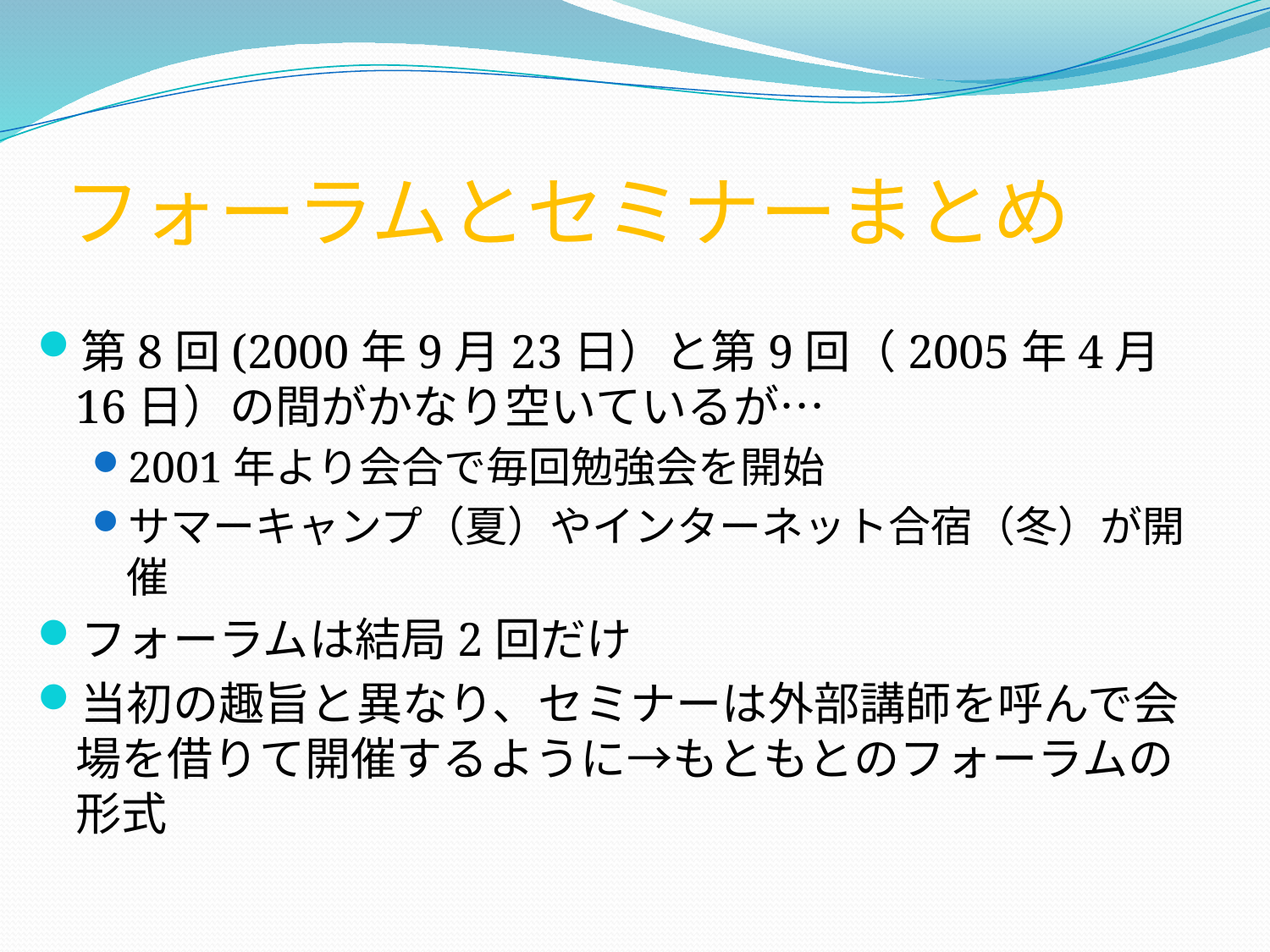

# フォーラムとセミナーまとめ
第8回(2000年9月23日）と第9回（2005年4月16日）の間がかなり空いているが…
2001年より会合で毎回勉強会を開始
サマーキャンプ（夏）やインターネット合宿（冬）が開催
フォーラムは結局2回だけ
当初の趣旨と異なり、セミナーは外部講師を呼んで会場を借りて開催するように→もともとのフォーラムの形式